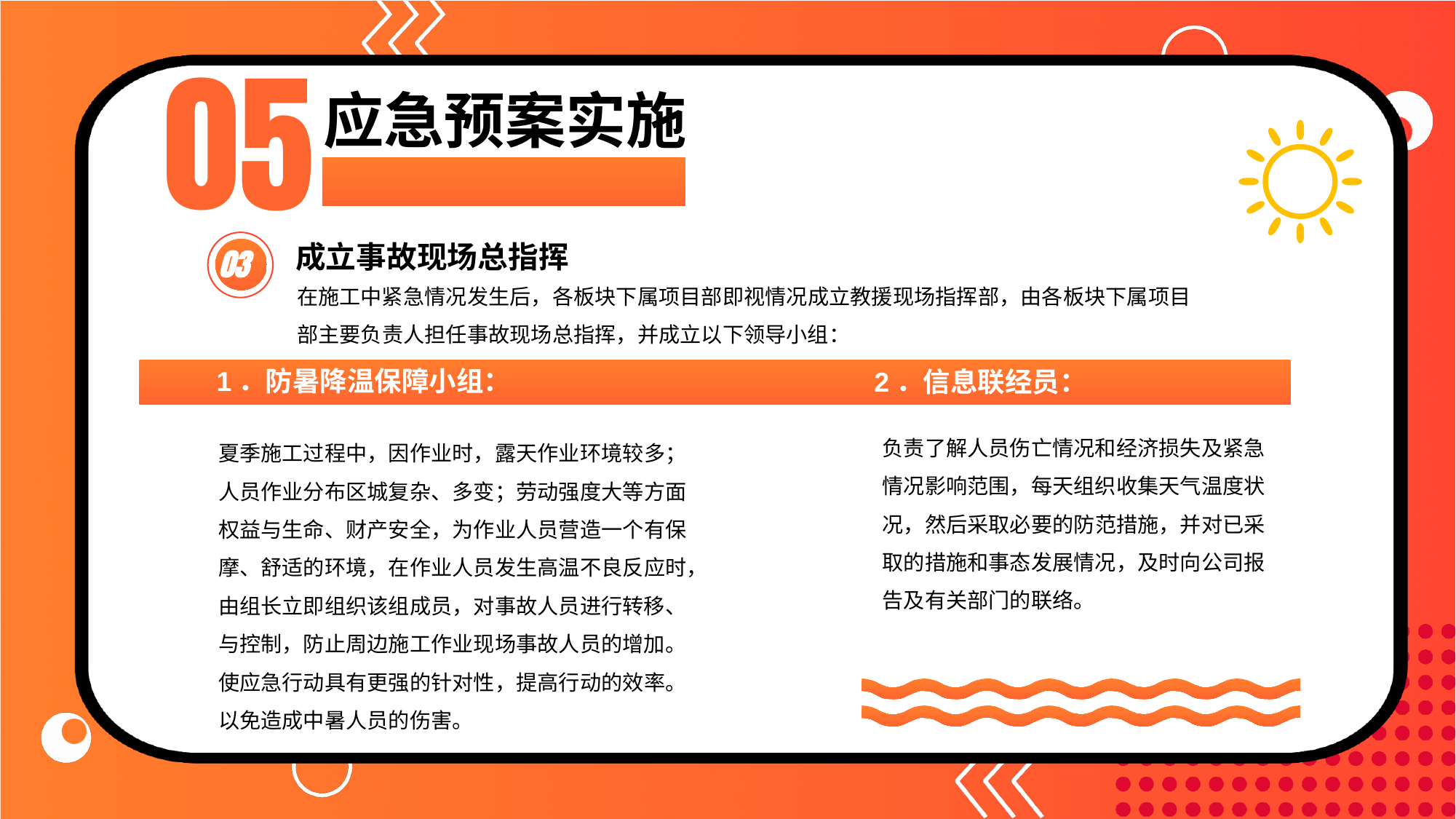

05
应急预案实施

03
成立事故现场总指挥
在施工中紧急情况发生后，各板块下属项目部即视情况成立教援现场指挥部，由各板块下属项目部主要负责人担任事故现场总指挥，并成立以下领导小组：
1．防暑降温保障小组：
2．信息联经员：

负责了解人员伤亡情况和经济损失及紧急情况影响范围，每天组织收集天气温度状况，然后采取必要的防范措施，并对已采取的措施和事态发展情况，及时向公司报告及有关部门的联络。
夏季施工过程中，因作业时，露天作业环境较多；人员作业分布区城复杂、多变；劳动强度大等方面权益与生命、财产安全，为作业人员营造一个有保摩、舒适的环境，在作业人员发生高温不良反应时，由组长立即组织该组成员，对事故人员进行转移、与控制，防止周边施工作业现场事故人员的增加。使应急行动具有更强的针对性，提高行动的效率。以免造成中暑人员的伤害。